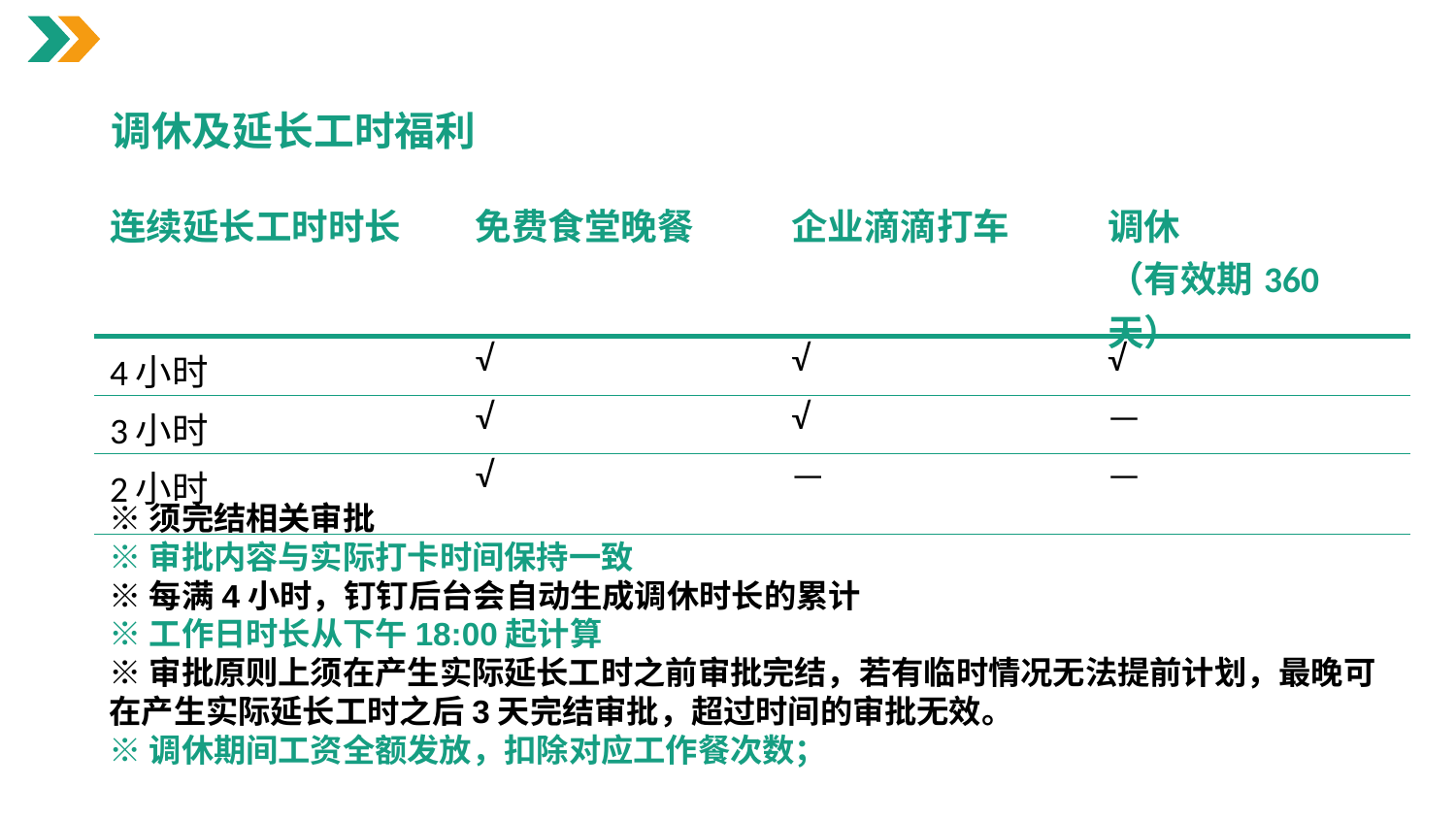

调休及延长工时福利
| 连续延长工时时长 | 免费食堂晚餐 | 企业滴滴打车 | 调休 （有效期360天） |
| --- | --- | --- | --- |
| 4小时 | √ | √ | √ |
| 3小时 | √ | √ | — |
| 2小时 | √ | — | — |
※须完结相关审批
※审批内容与实际打卡时间保持一致
※每满4小时，钉钉后台会自动生成调休时长的累计
※工作日时长从下午18:00起计算
※审批原则上须在产生实际延长工时之前审批完结，若有临时情况无法提前计划，最晚可在产生实际延长工时之后3天完结审批，超过时间的审批无效。
※调休期间工资全额发放，扣除对应工作餐次数；